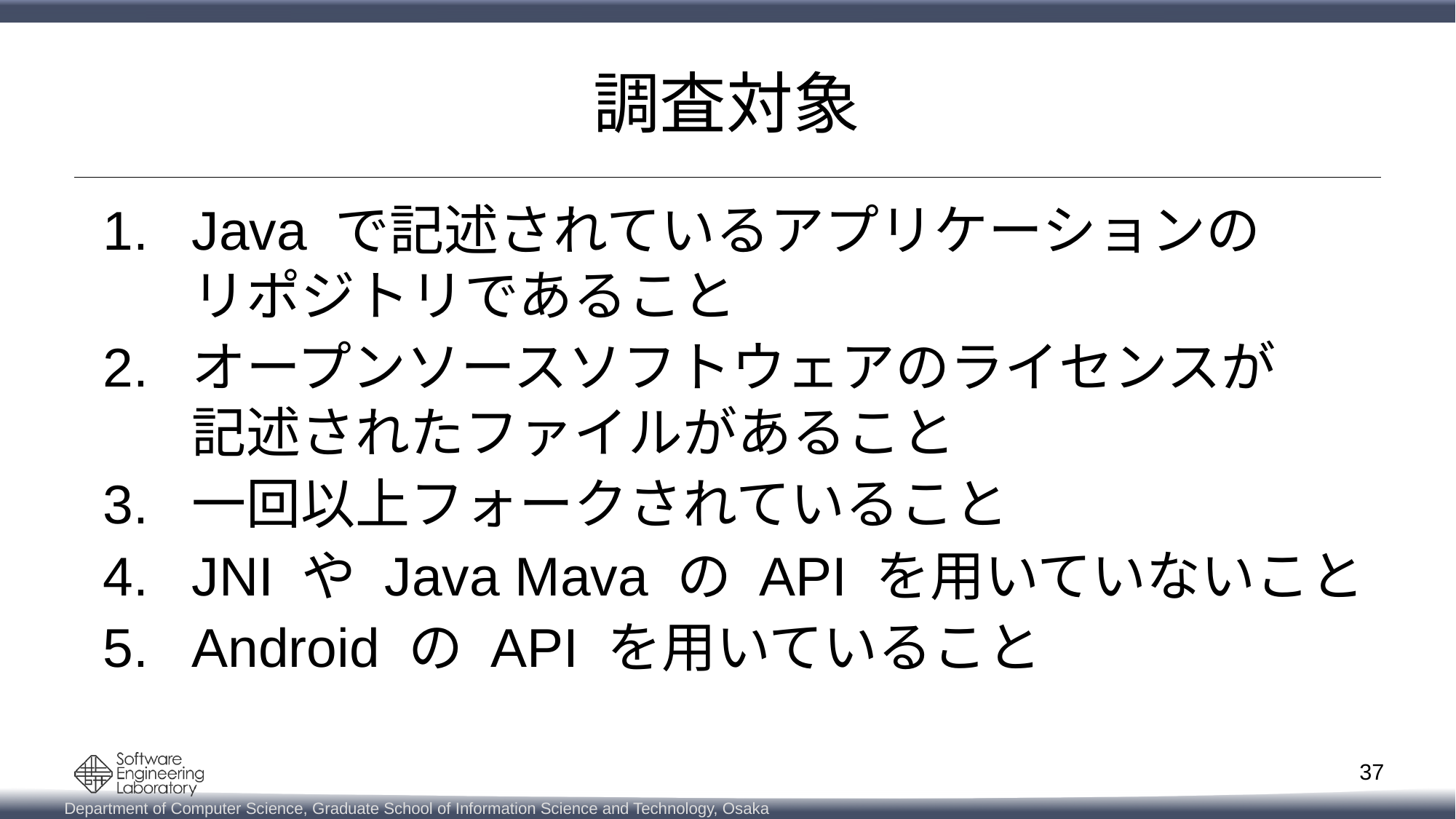

# 調査対象
Java で記述されているアプリケーションの
リポジトリであること
オープンソースソフトウェアのライセンスが
記述されたファイルがあること
一回以上フォークされていること
JNI や Java Mava の API を用いていないこと
Android の API を用いていること
37